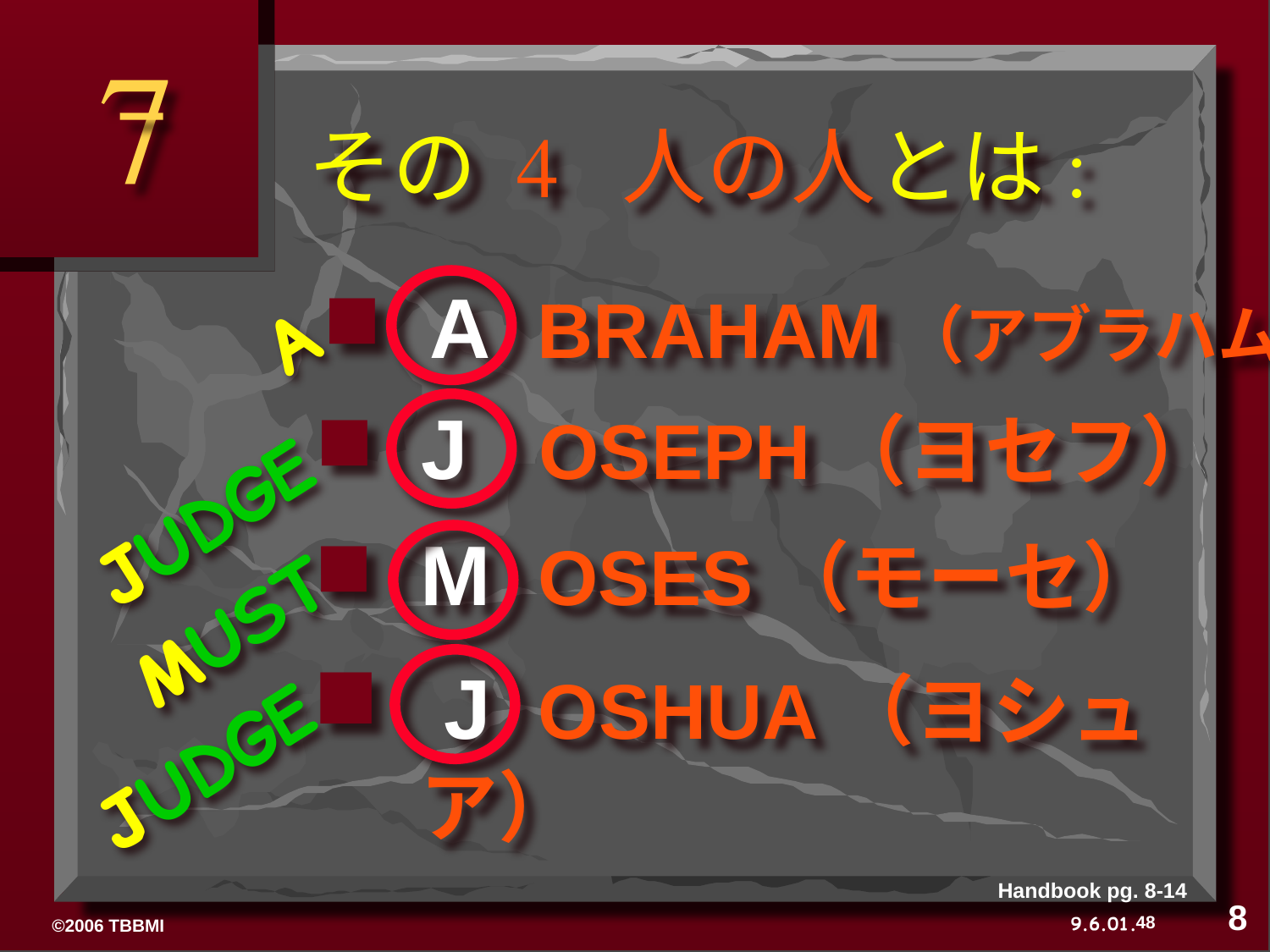

7
# その 4  人の人とは:

J   OSEPH（ヨセフ）
A  BRAHAM（アブラハム）

A

M  OSES（モーセ）

JUDGE

 J  OSHUA（ヨシュア）

 MUST

JUDGE

Handbook pg. 8-14
8
48